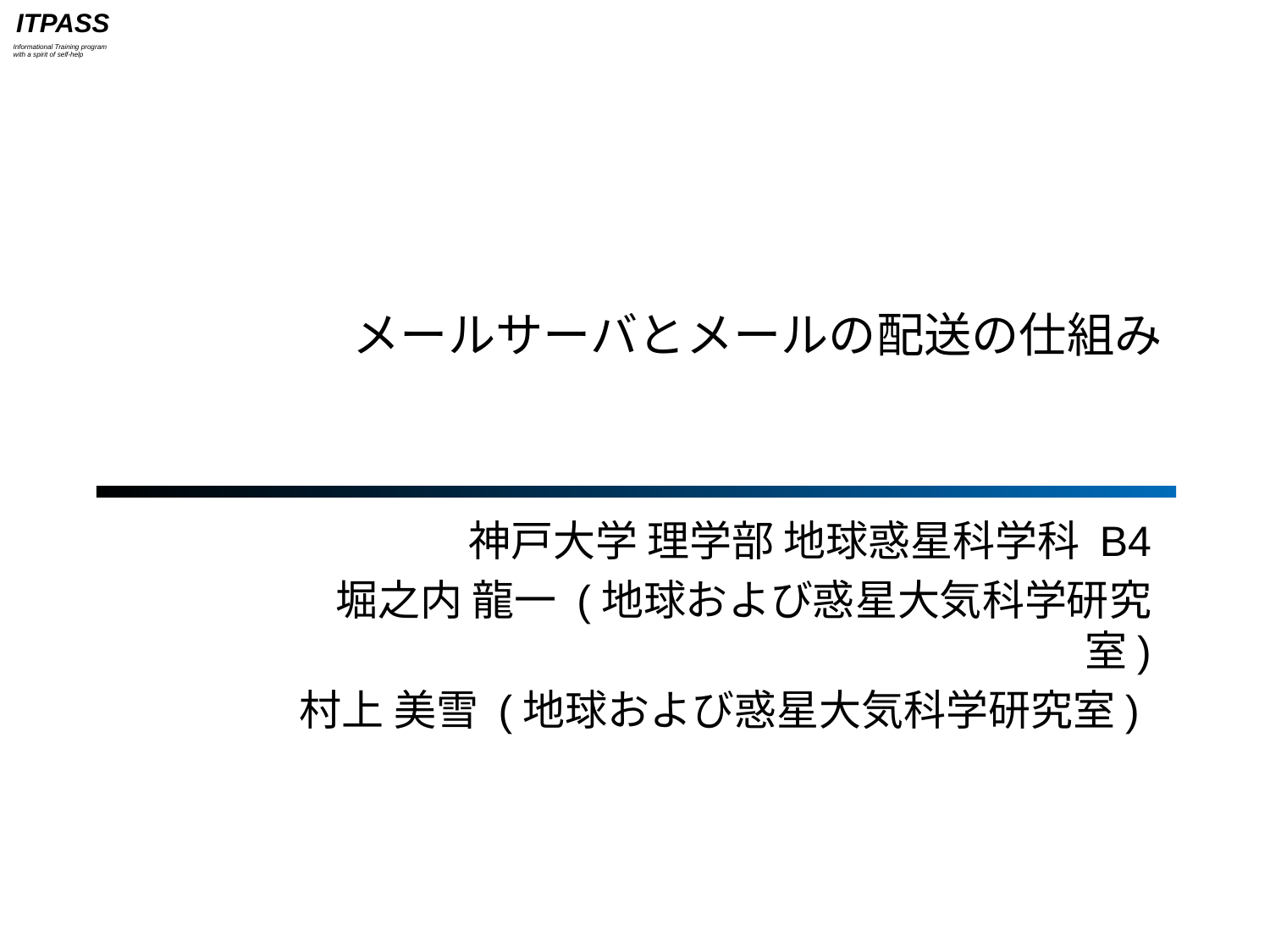

# メールサーバとメールの配送の仕組み
神戸大学 理学部 地球惑星科学科 B4
堀之内 龍一 (地球および惑星大気科学研究室)
村上 美雪 (地球および惑星大気科学研究室)